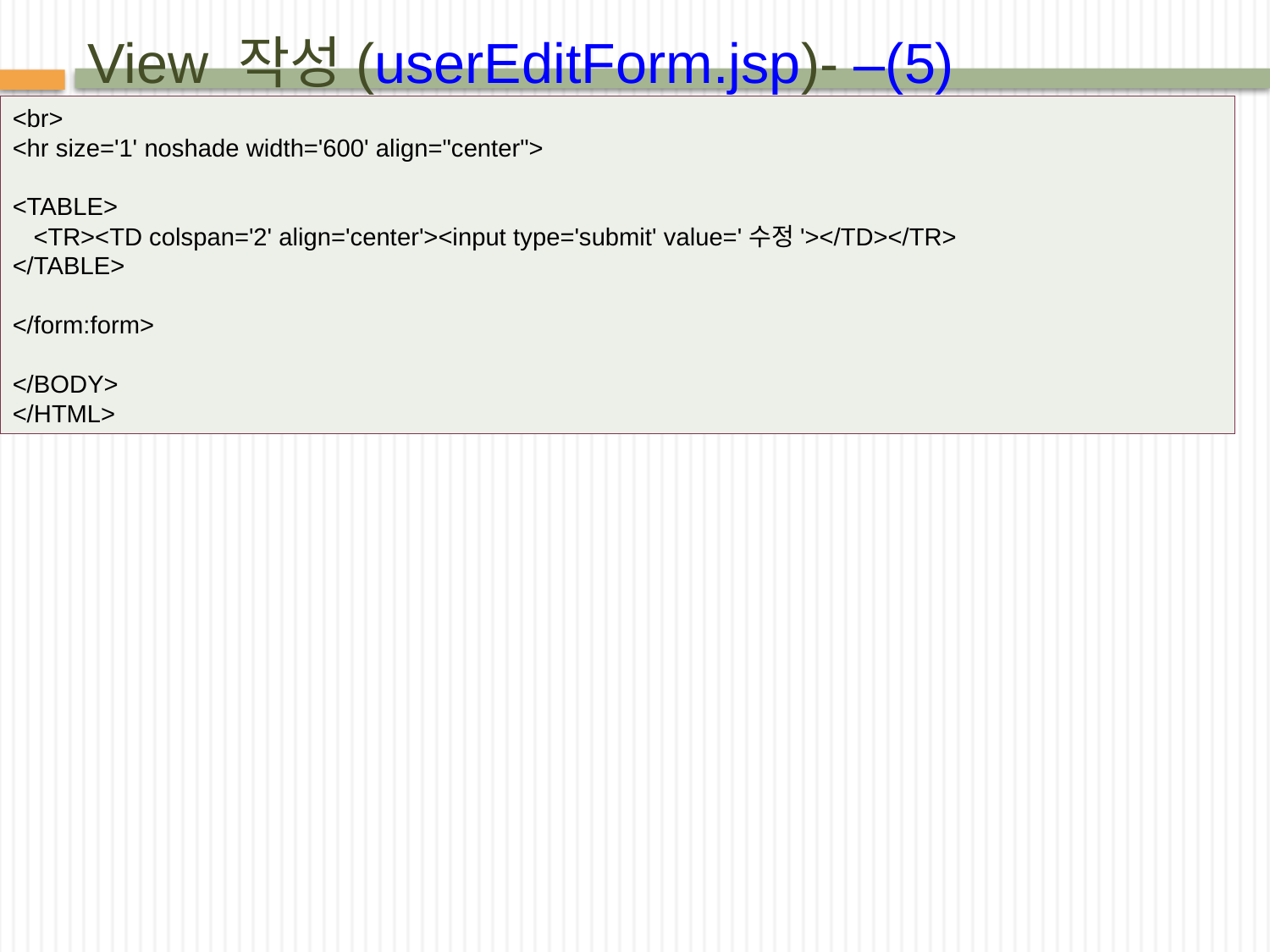

# View 작성(userEditForm.jsp)- –(5)
<br>
<hr size='1' noshade width='600' align="center">

<TABLE>
   <TR><TD colspan='2' align='center'><input type='submit' value='수정'></TD></TR>
</TABLE>

</form:form>

</BODY>
</HTML>